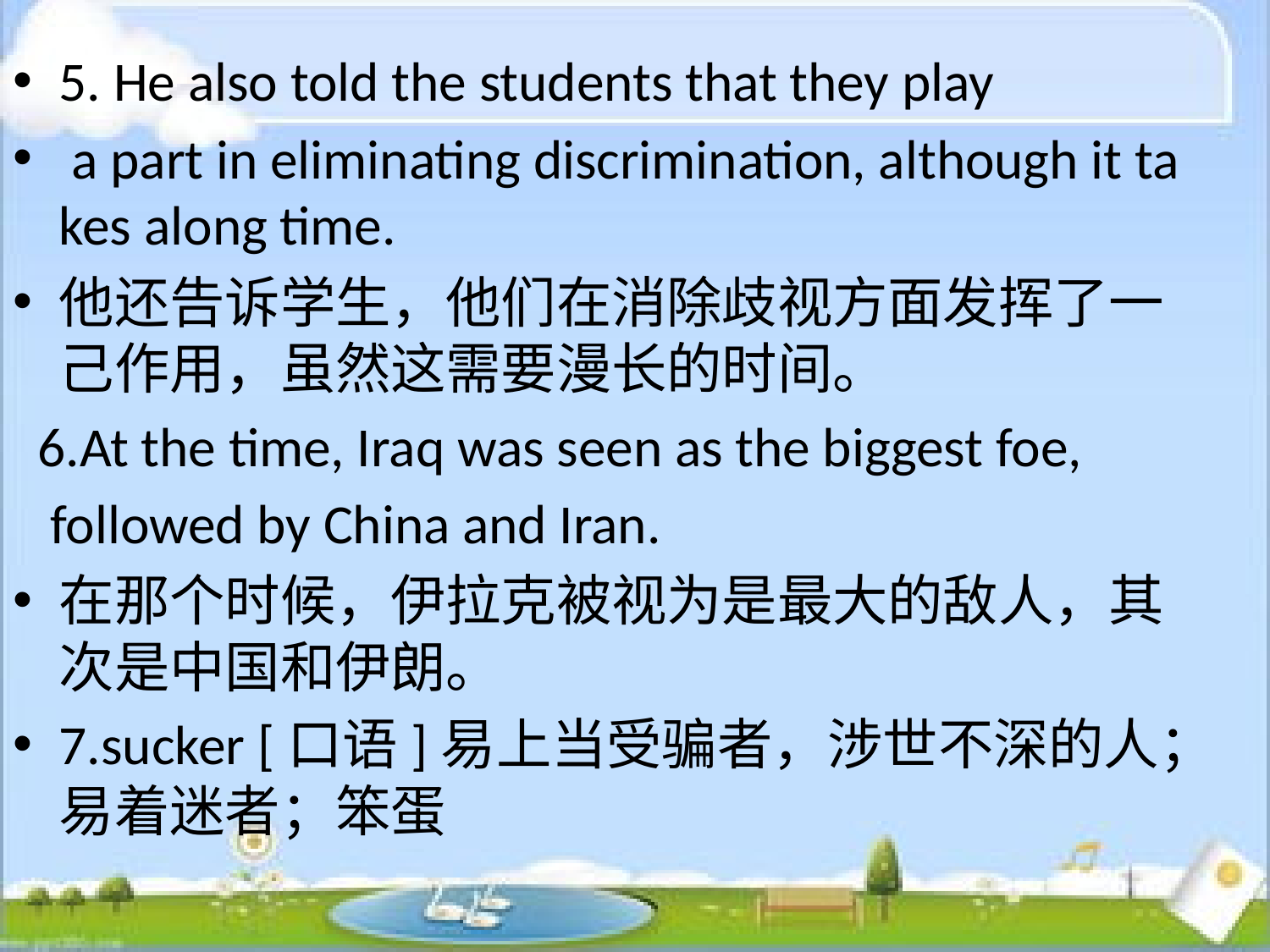

#
5. He also told the students that they play
 a part in eliminating discrimination, although it takes along time.
他还告诉学生，他们在消除歧视方面发挥了一己作用，虽然这需要漫长的时间。
  6.At the time, Iraq was seen as the biggest foe,
   followed by China and Iran.
在那个时候，伊拉克被视为是最大的敌人，其次是中国和伊朗。
7.sucker [口语]易上当受骗者，涉世不深的人；易着迷者；笨蛋